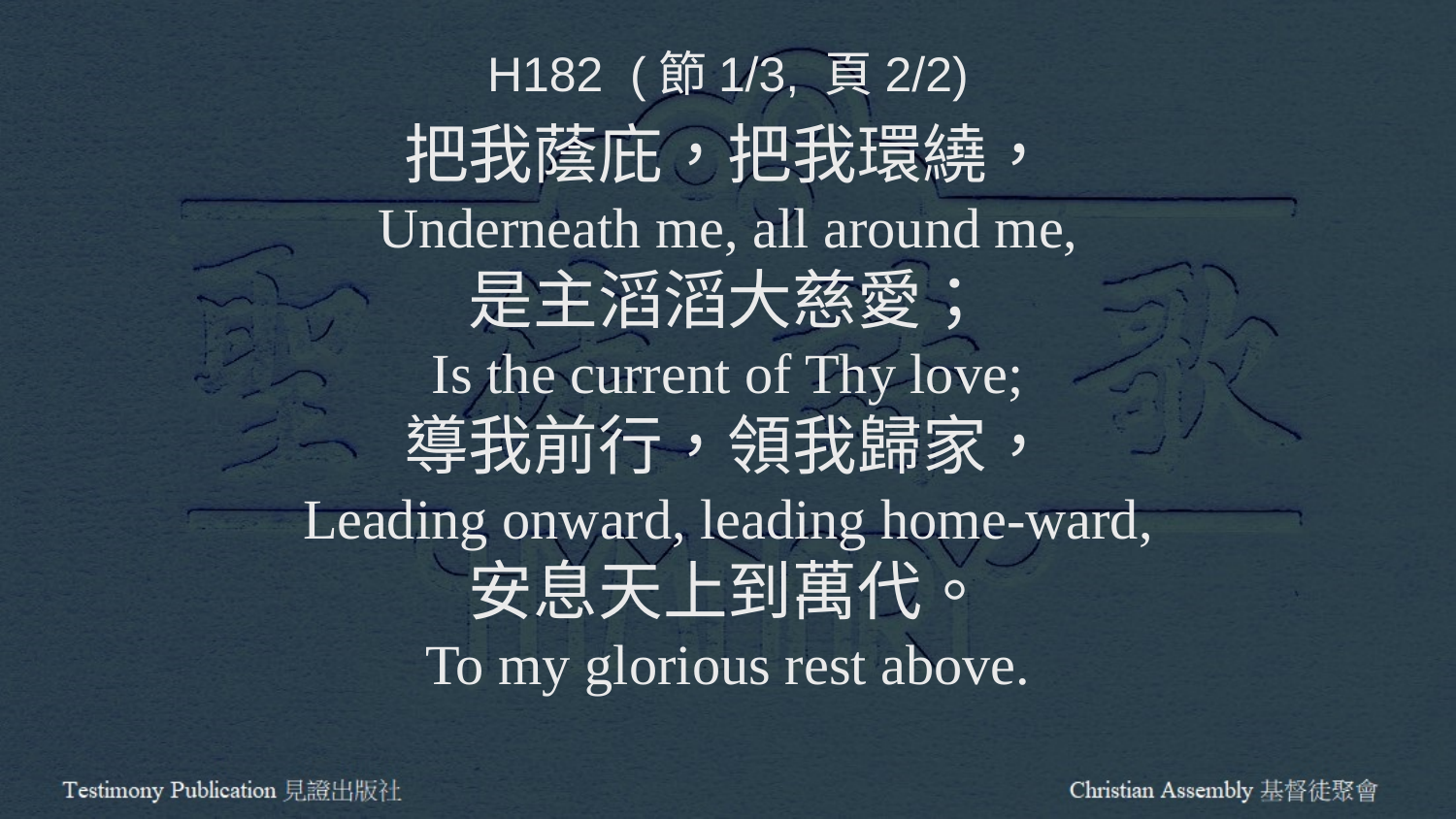

H182  (節1/3, 頁2/2)
把我蔭庇，把我環繞，
Underneath me, all around me,
是主滔滔大慈愛；
Is the current of Thy love;
導我前行，領我歸家，
Leading onward, leading home-ward,
安息天上到萬代。
To my glorious rest above.